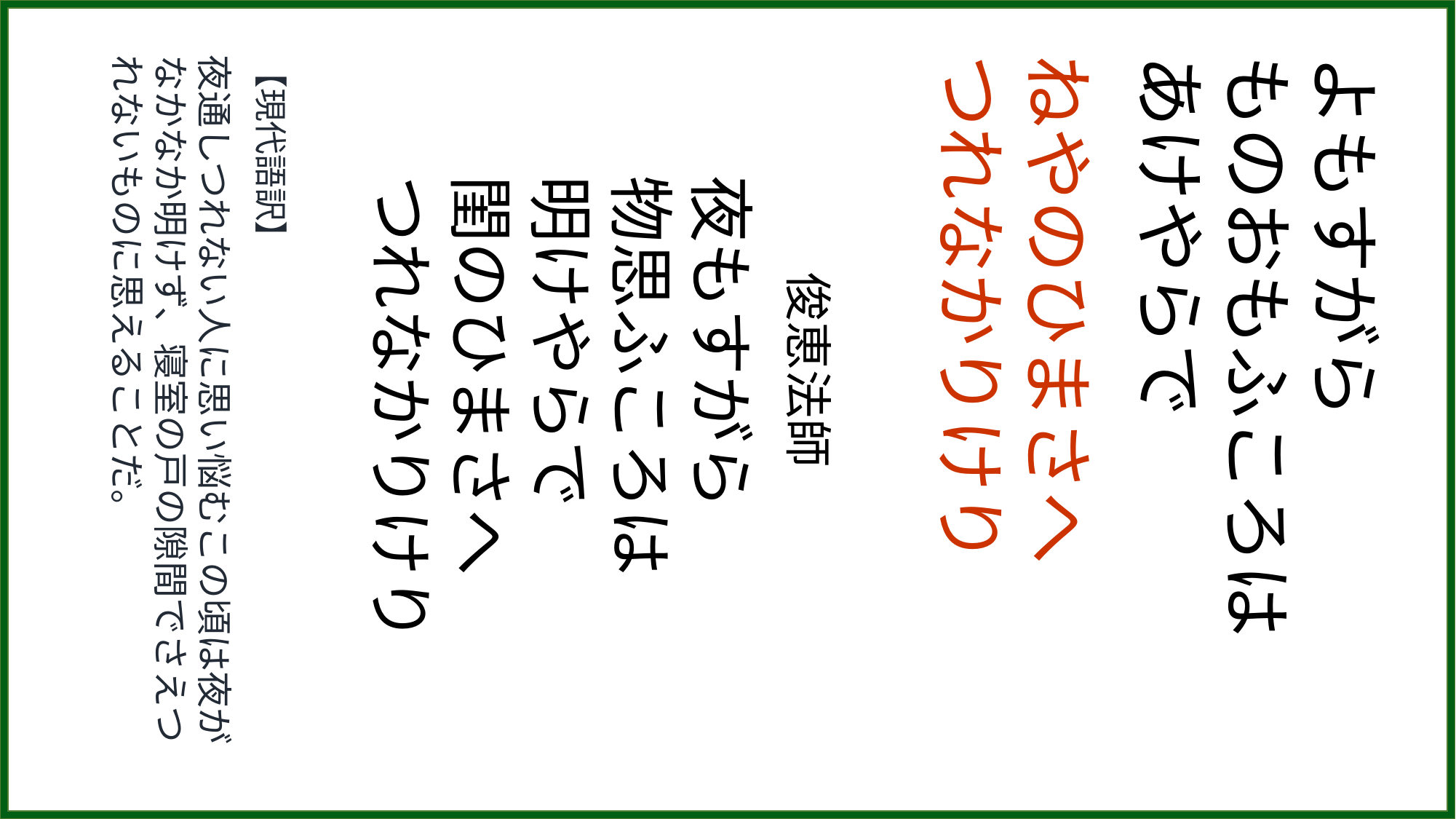

【現代語訳】

夜通しつれない人に思い悩むこの頃は夜がなかなか明けず、寝室の戸の隙間でさえつれないものに思えることだ。
　　俊恵法師

夜もすがら
物思ふころは
明けやらで
閨のひまさへ
つれなかりけり
ねやのひまさへ
つれなかりけり
よもすがら
ものおもふころは
あけやらで